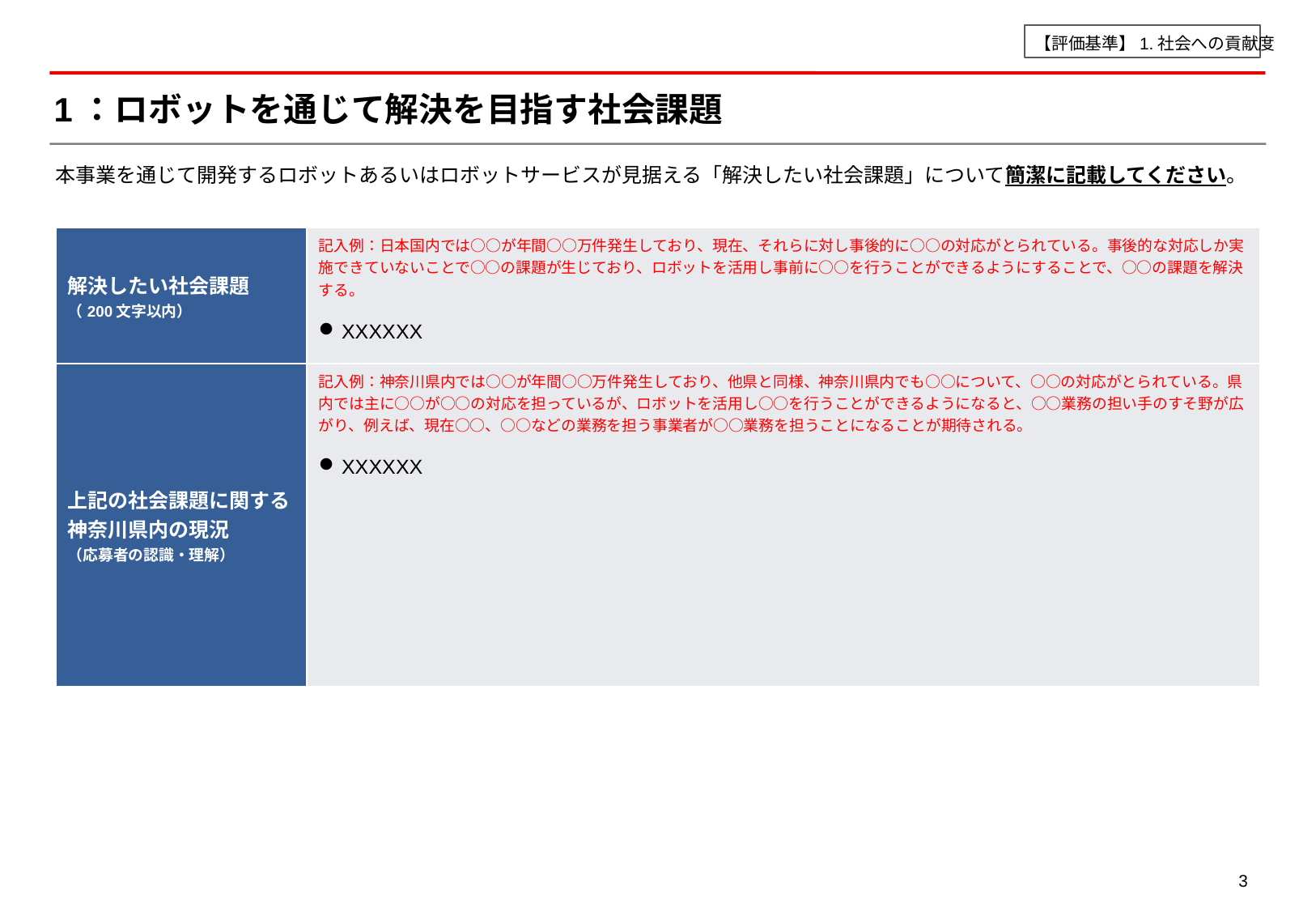

【評価基準】1.社会への貢献度
# 1：ロボットを通じて解決を目指す社会課題
本事業を通じて開発するロボットあるいはロボットサービスが見据える「解決したい社会課題」について簡潔に記載してください。

| 解決したい社会課題 （200文字以内） | 記入例：日本国内では○○が年間○○万件発生しており、現在、それらに対し事後的に○○の対応がとられている。事後的な対応しか実施できていないことで○○の課題が生じており、ロボットを活用し事前に○○を行うことができるようにすることで、○○の課題を解決する。 XXXXXX |
| --- | --- |
| 上記の社会課題に関する 神奈川県内の現況 （応募者の認識・理解） | 記入例：神奈川県内では○○が年間○○万件発生しており、他県と同様、神奈川県内でも○○について、○○の対応がとられている。県内では主に○○が○○の対応を担っているが、ロボットを活用し○○を行うことができるようになると、○○業務の担い手のすそ野が広がり、例えば、現在○○、○○などの業務を担う事業者が○○業務を担うことになることが期待される。 XXXXXX |